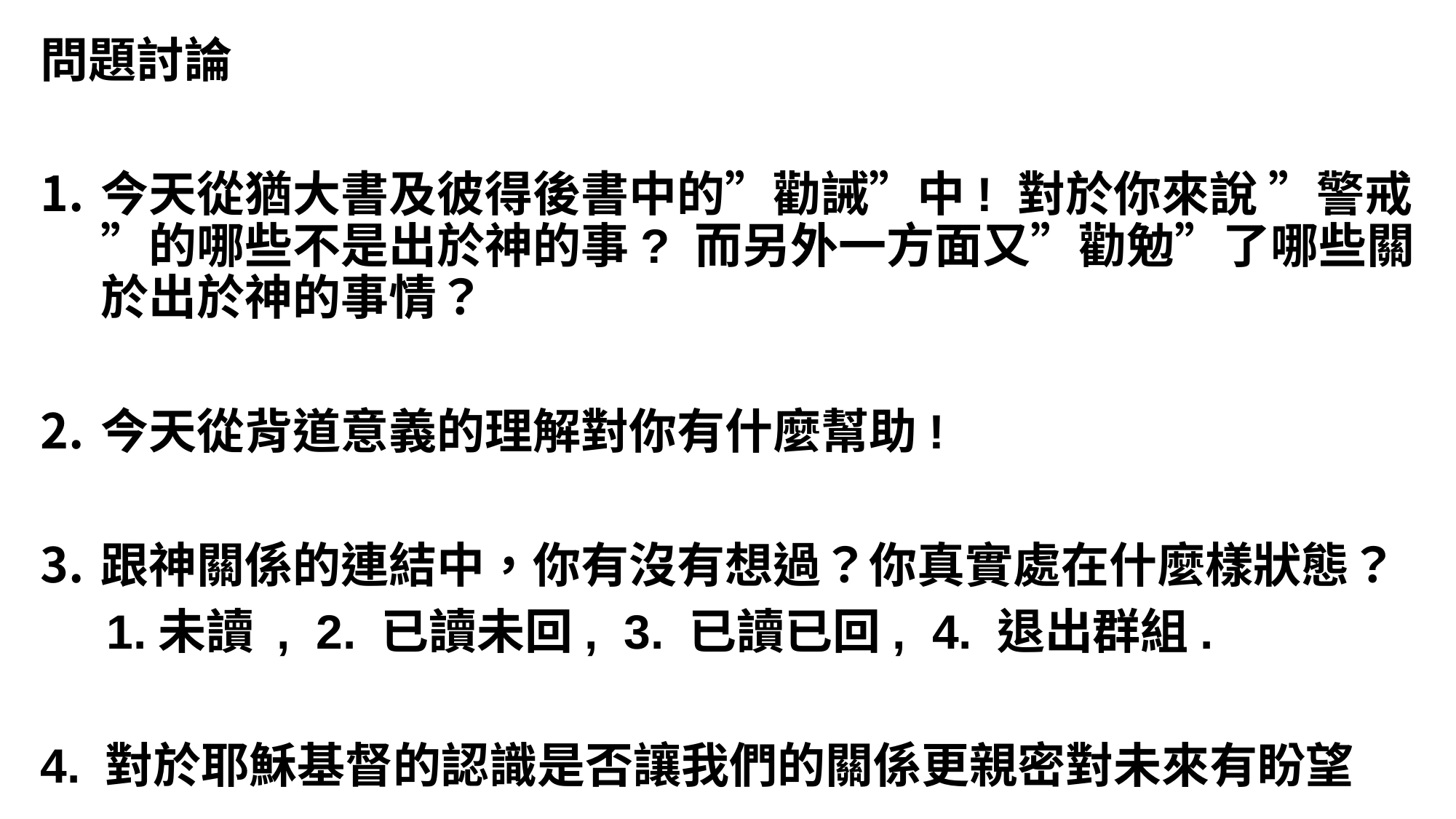

問題討論

今天從猶大書及彼得後書中的”勸誡”中! 對於你來說 ”警戒”的哪些不是出於神的事? 而另外一方面又”勸勉”了哪些關於出於神的事情？

今天從背道意義的理解對你有什麼幫助!

跟神關係的連結中，你有沒有想過？你真實處在什麼樣狀態？
     1.未讀 ,  2. 已讀未回,  3. 已讀已回,  4. 退出群組.

4. 對於耶穌基督的認識是否讓我們的關係更親密對未來有盼望